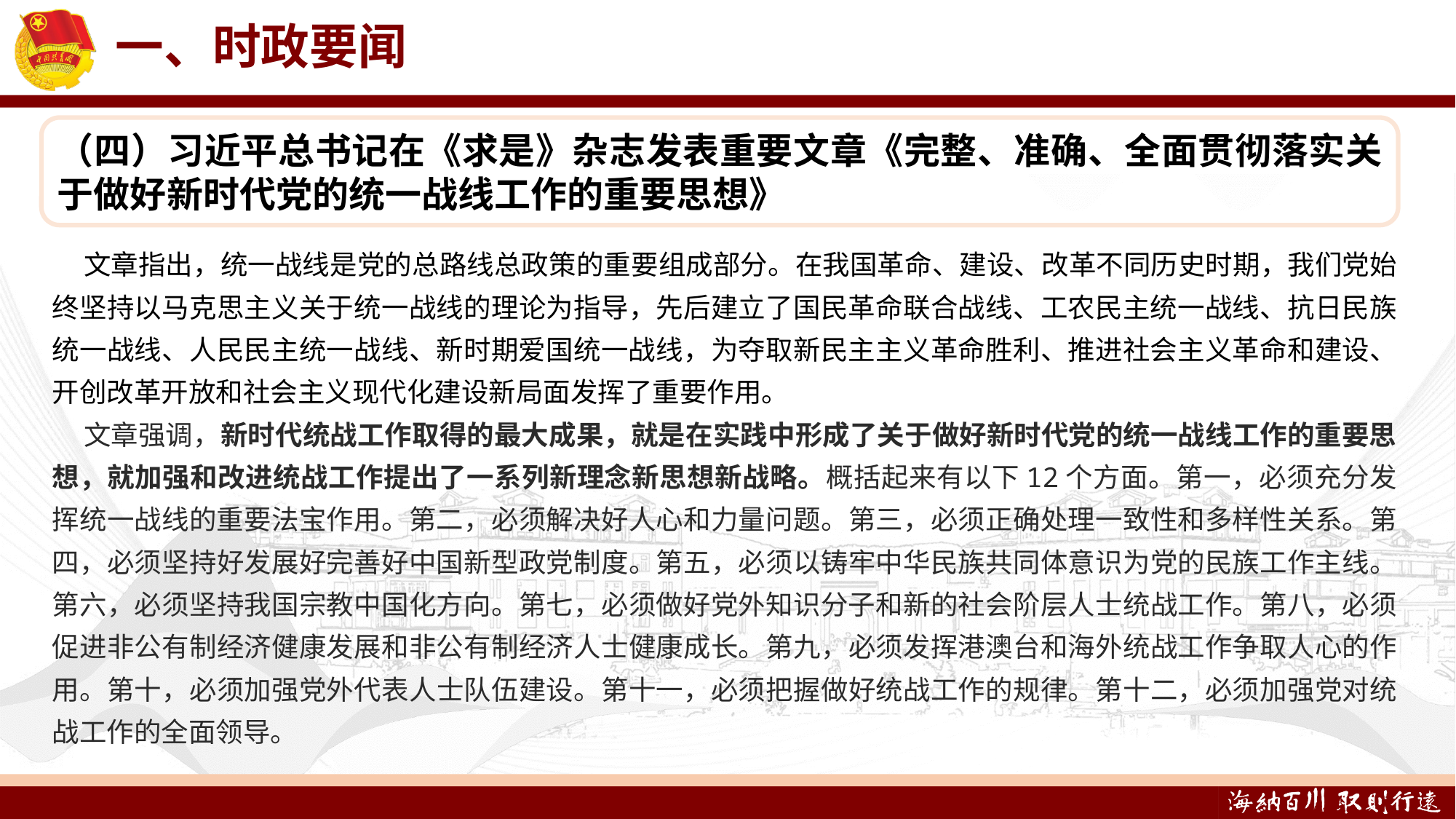

一、时政要闻
（四）习近平总书记在《求是》杂志发表重要文章《完整、准确、全面贯彻落实关于做好新时代党的统一战线工作的重要思想》
    文章指出，统一战线是党的总路线总政策的重要组成部分。在我国革命、建设、改革不同历史时期，我们党始终坚持以马克思主义关于统一战线的理论为指导，先后建立了国民革命联合战线、工农民主统一战线、抗日民族统一战线、人民民主统一战线、新时期爱国统一战线，为夺取新民主主义革命胜利、推进社会主义革命和建设、开创改革开放和社会主义现代化建设新局面发挥了重要作用。
    文章强调，新时代统战工作取得的最大成果，就是在实践中形成了关于做好新时代党的统一战线工作的重要思想，就加强和改进统战工作提出了一系列新理念新思想新战略。概括起来有以下12个方面。第一，必须充分发挥统一战线的重要法宝作用。第二，必须解决好人心和力量问题。第三，必须正确处理一致性和多样性关系。第四，必须坚持好发展好完善好中国新型政党制度。第五，必须以铸牢中华民族共同体意识为党的民族工作主线。第六，必须坚持我国宗教中国化方向。第七，必须做好党外知识分子和新的社会阶层人士统战工作。第八，必须促进非公有制经济健康发展和非公有制经济人士健康成长。第九，必须发挥港澳台和海外统战工作争取人心的作用。第十，必须加强党外代表人士队伍建设。第十一，必须把握做好统战工作的规律。第十二，必须加强党对统战工作的全面领导。